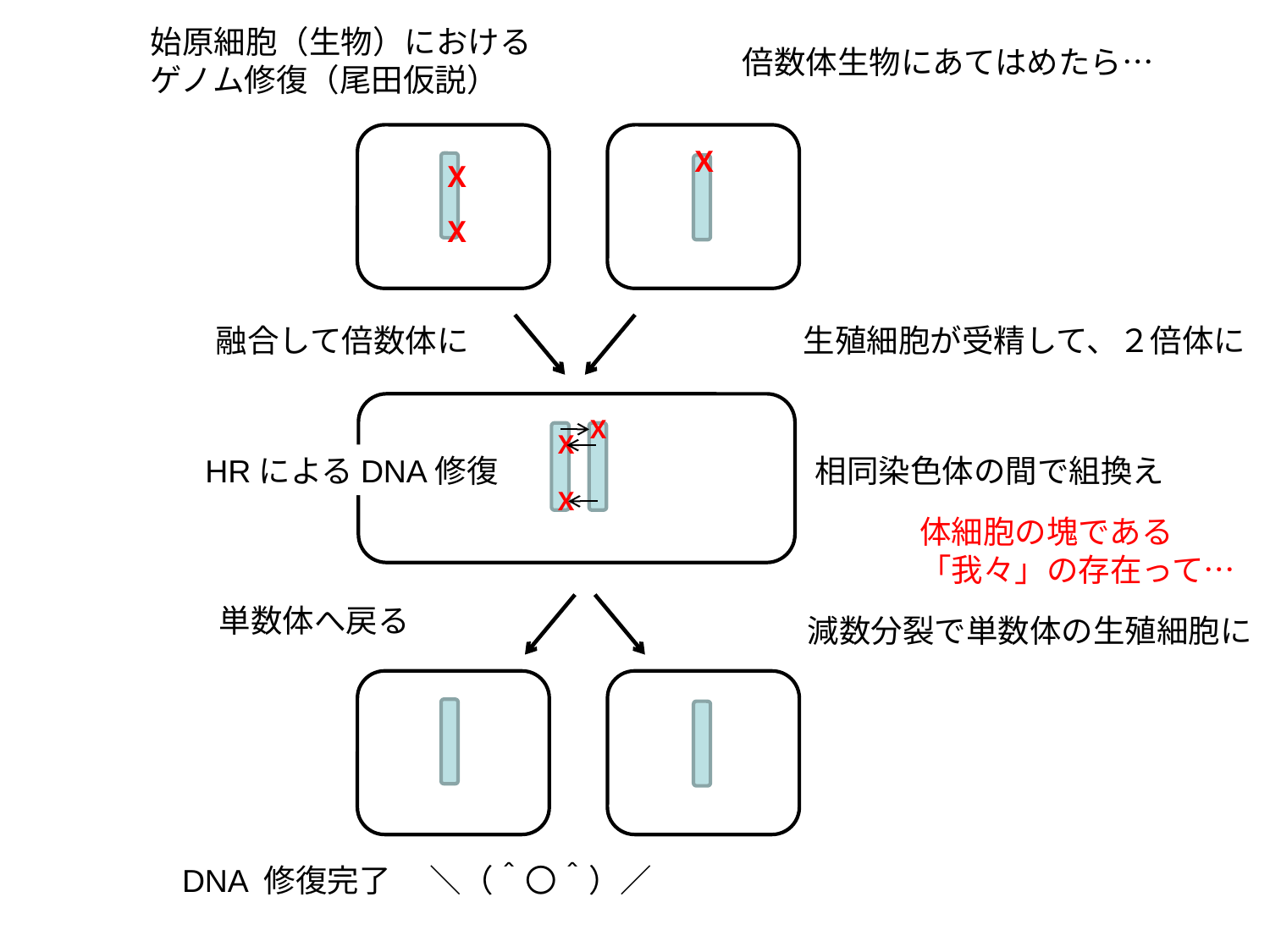

始原細胞（生物）における
ゲノム修復（尾田仮説）
倍数体生物にあてはめたら…

Ｘ
Ｘ

Ｘ

融合して倍数体に
生殖細胞が受精して、２倍体に

Ｘ

Ｘ

Ｘ
HRによるDNA修復
相同染色体の間で組換え
体細胞の塊である
「我々」の存在って…
単数体へ戻る
減数分裂で単数体の生殖細胞に

DNA 修復完了　 ＼（＾〇＾）／